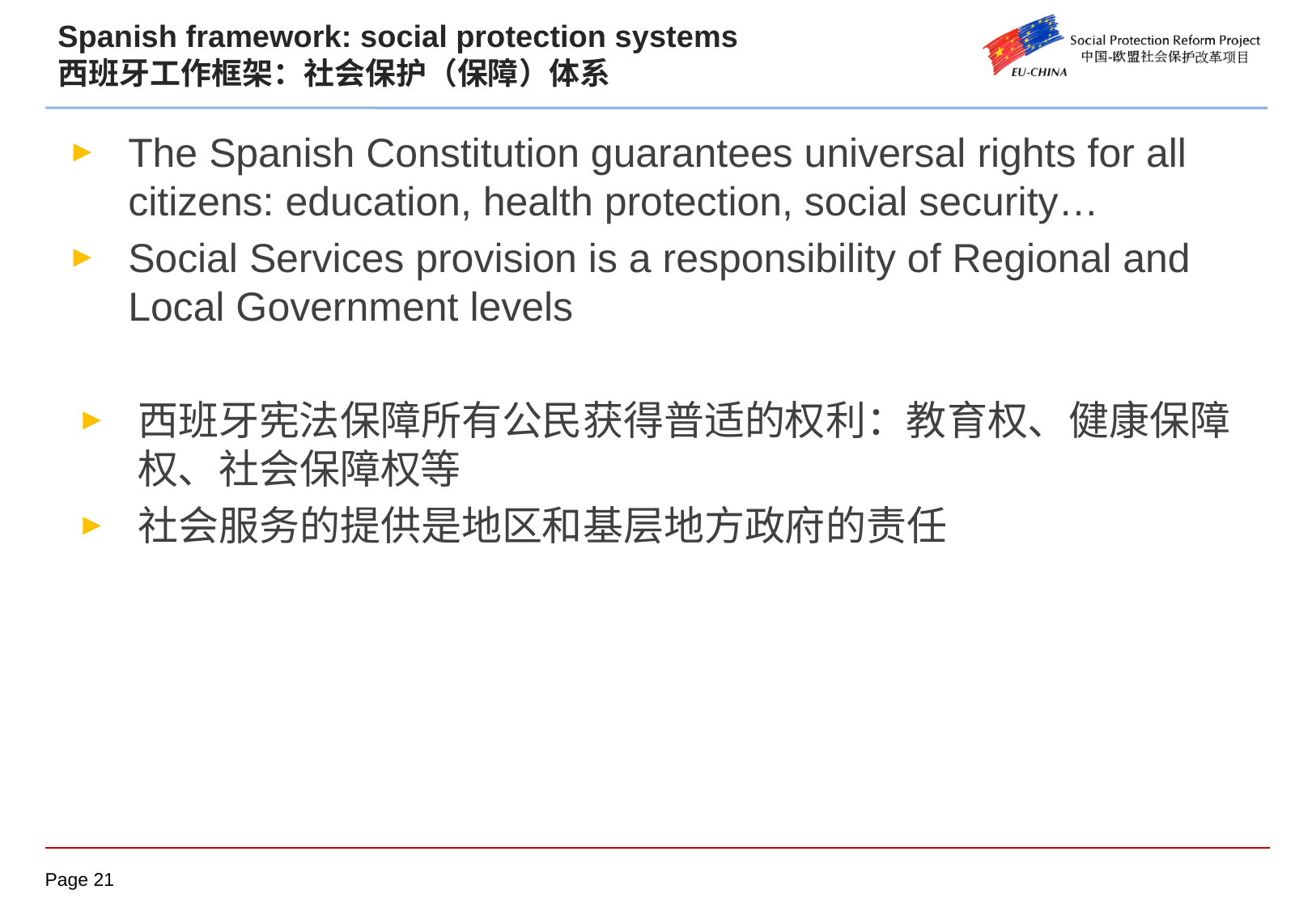

# Spanish framework: social protection systems 西班牙工作框架：社会保护（保障）体系
The Spanish Constitution guarantees universal rights for all citizens: education, health protection, social security…
Social Services provision is a responsibility of Regional and Local Government levels

西班牙宪法保障所有公民获得普适的权利：教育权、健康保障权、社会保障权等
社会服务的提供是地区和基层地方政府的责任